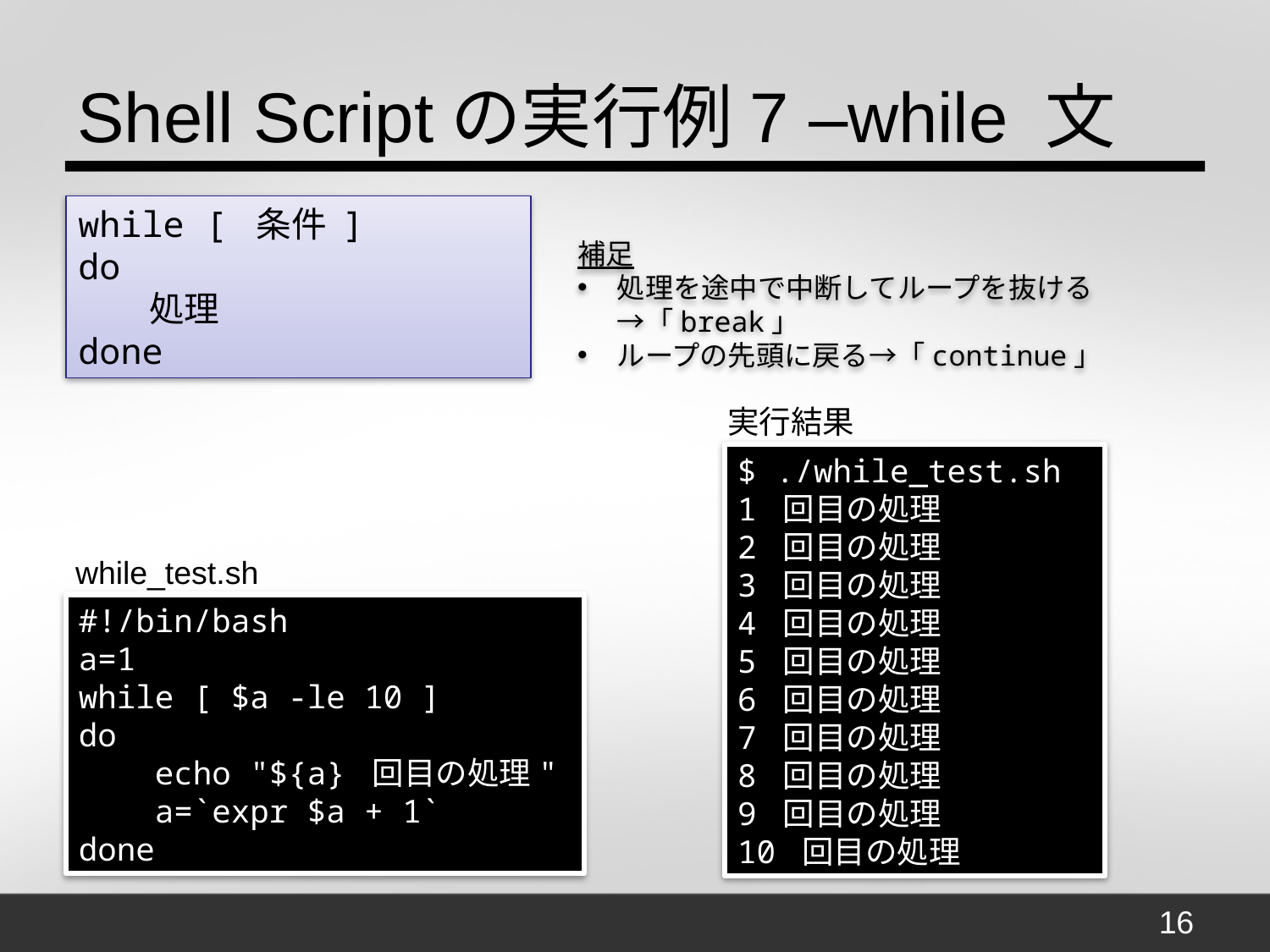

Shell Scriptの実行例7 –while 文-
while [ 条件 ]
do
　　処理
done
補足
処理を途中で中断してループを抜ける
→「break」
ループの先頭に戻る→「continue」
実行結果
$ ./while_test.sh
1 回目の処理
2 回目の処理
3 回目の処理
4 回目の処理
5 回目の処理
6 回目の処理
7 回目の処理
8 回目の処理
9 回目の処理
10 回目の処理
while_test.sh
#!/bin/bash
a=1
while [ $a -le 10 ]
do
    echo "${a} 回目の処理"
    a=`expr $a + 1`
done
16